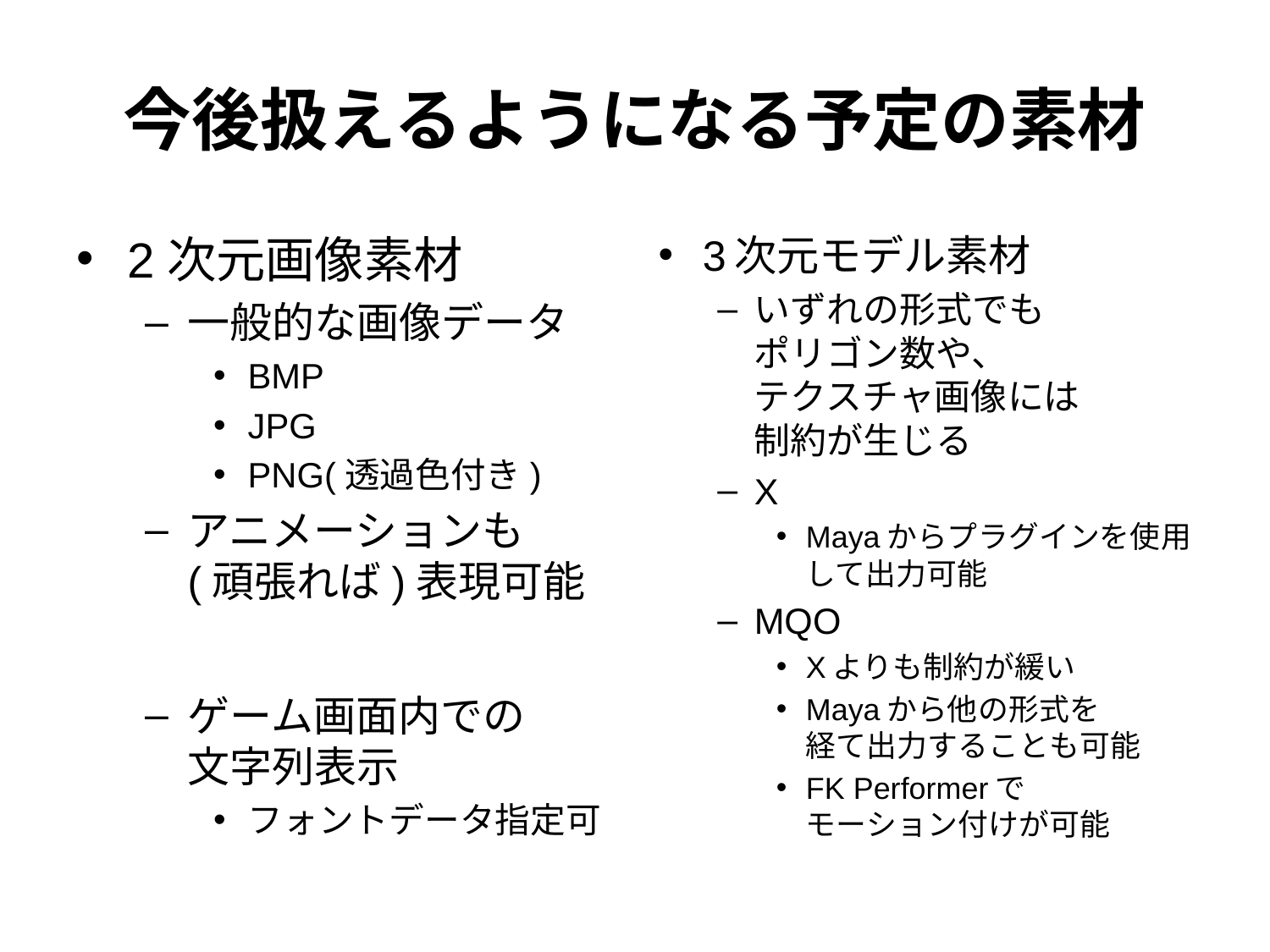

# 今後扱えるようになる予定の素材
2次元画像素材
一般的な画像データ
BMP
JPG
PNG(透過色付き)
アニメーションも
(頑張れば)表現可能

ゲーム画面内での
文字列表示
フォントデータ指定可
3次元モデル素材
いずれの形式でも
ポリゴン数や、
テクスチャ画像には
制約が生じる
X
Mayaからプラグインを使用して出力可能
MQO
Xよりも制約が緩い
Mayaから他の形式を
経て出力することも可能
FK Performerで
モーション付けが可能